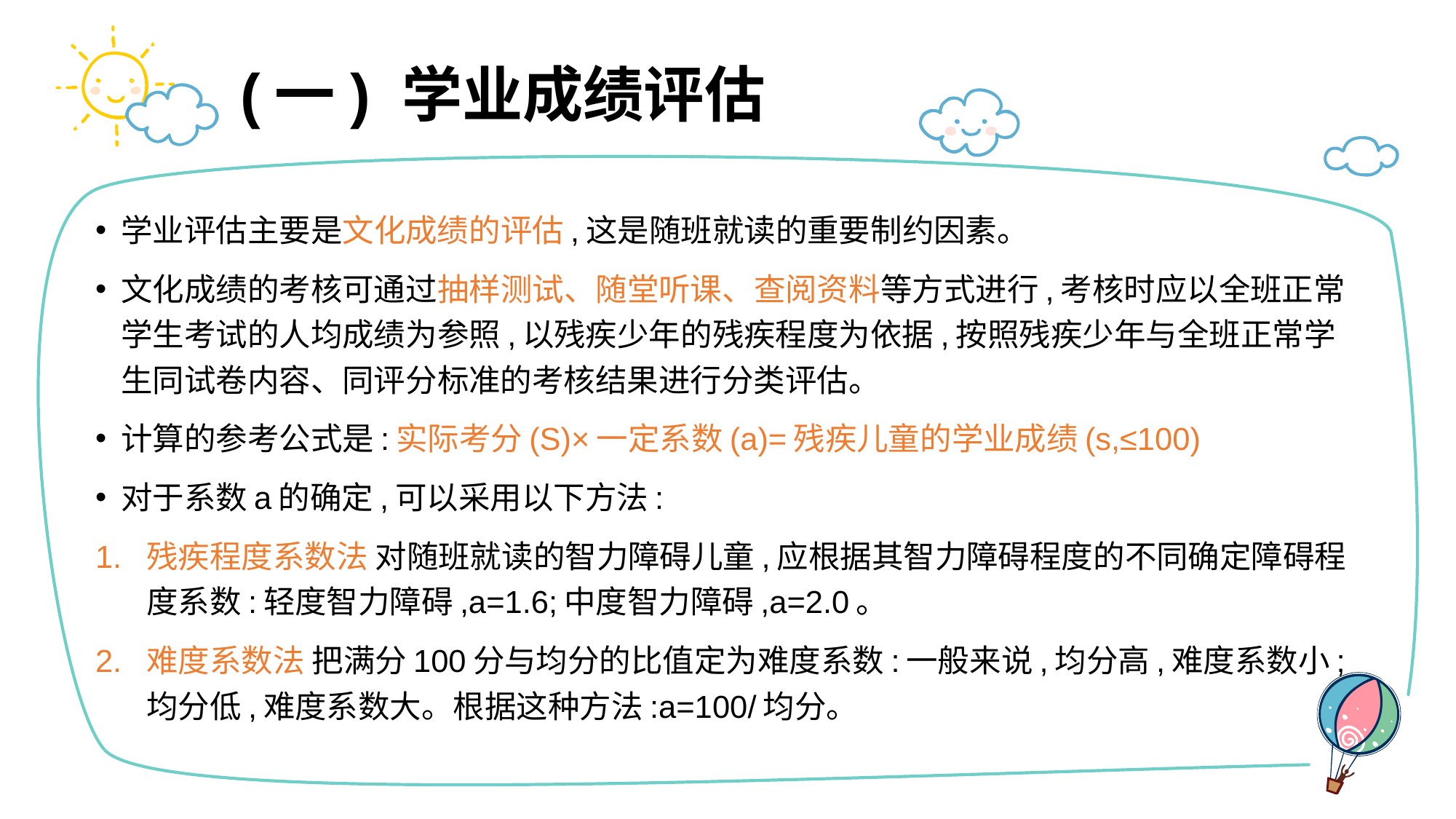

# (一) 学业成绩评估
学业评估主要是文化成绩的评估,这是随班就读的重要制约因素。
文化成绩的考核可通过抽样测试、随堂听课、查阅资料等方式进行,考核时应以全班正常学生考试的人均成绩为参照,以残疾少年的残疾程度为依据,按照残疾少年与全班正常学生同试卷内容、同评分标准的考核结果进行分类评估。
计算的参考公式是:实际考分(S)×一定系数(a)=残疾儿童的学业成绩(s,≤100)
对于系数a的确定,可以采用以下方法:
残疾程度系数法 对随班就读的智力障碍儿童,应根据其智力障碍程度的不同确定障碍程度系数:轻度智力障碍,a=1.6;中度智力障碍,a=2.0。
难度系数法 把满分100分与均分的比值定为难度系数:一般来说,均分高,难度系数小;均分低,难度系数大。根据这种方法:a=100/均分。